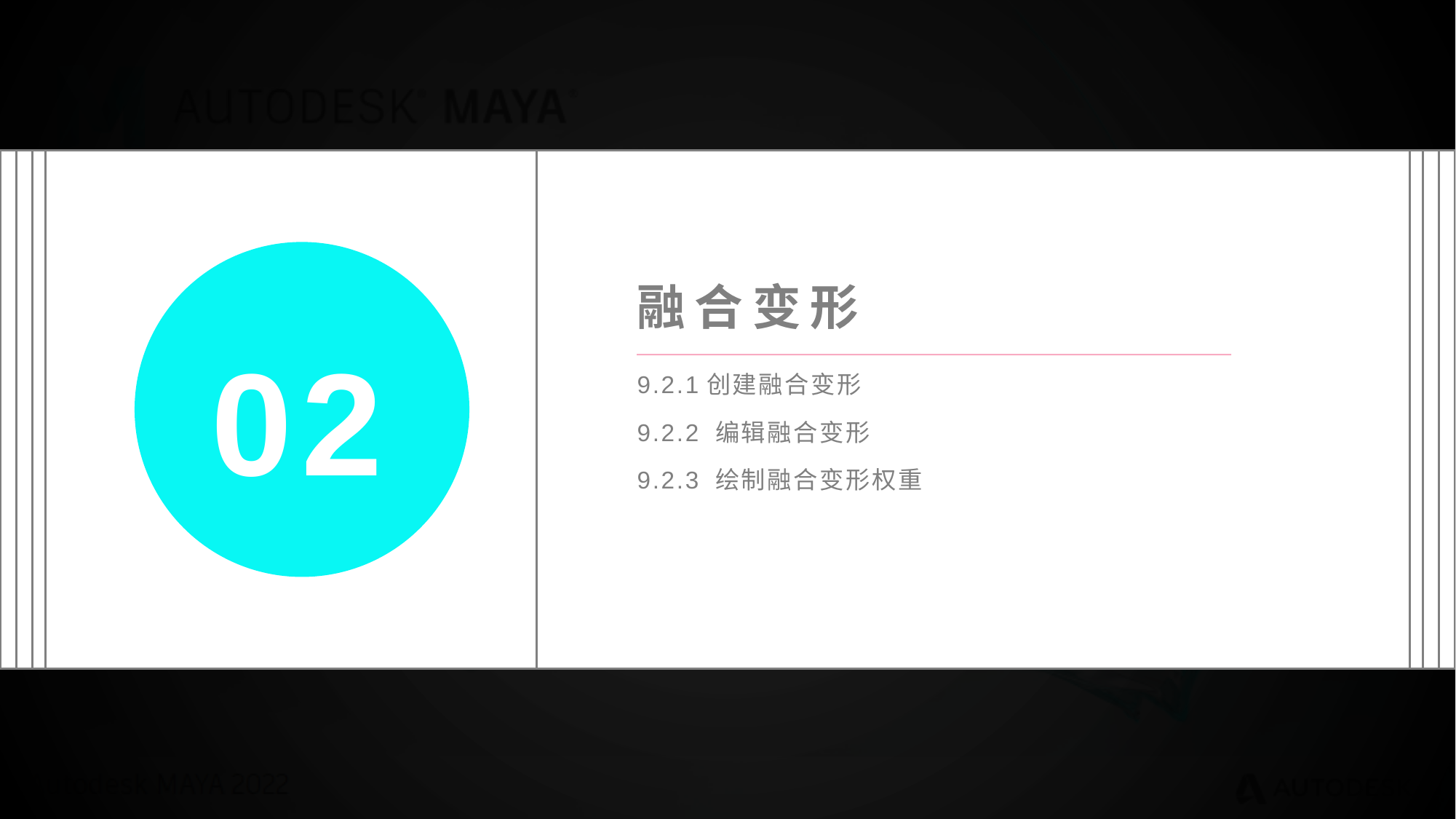

融合变形
02
9.2.1创建融合变形
9.2.2 编辑融合变形
9.2.3 绘制融合变形权重